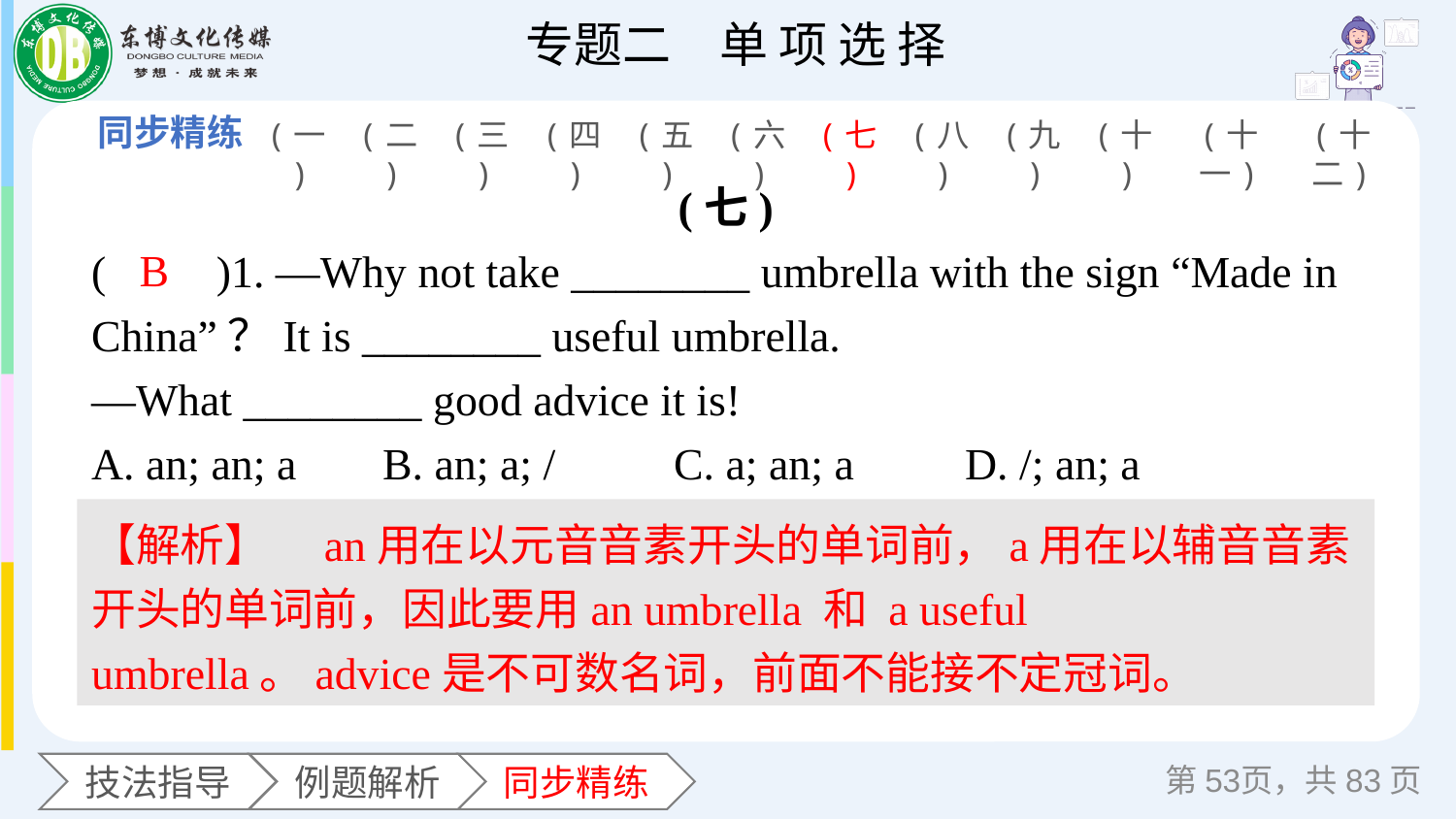

(一)
(二)
(三)
(四)
(五)
(六)
(七)
(八)
(九)
(十)
(十一)
(十二)
(七)
(　　)1. —Why not take ________ umbrella with the sign “Made in China”？It is ________ useful umbrella.
—What ________ good advice it is!
A. an; an; a    	B. an; a; /	C. a; an; a    	D. /; an; a
B
【解析】　an用在以元音音素开头的单词前，a用在以辅音音素开头的单词前，因此要用an umbrella 和 a useful umbrella。advice是不可数名词，前面不能接不定冠词。
第53页，共83页